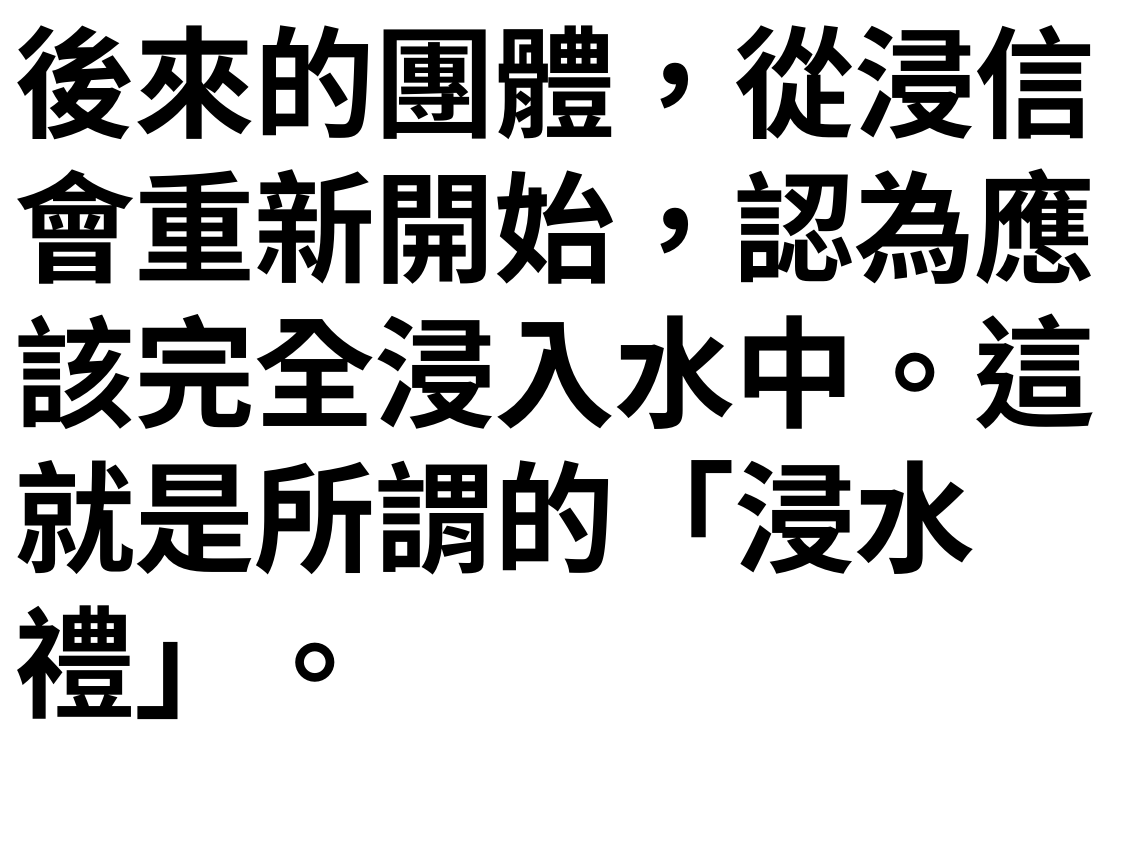

後來的團體，從浸信會重新開始，認為應該完全浸入水中。這就是所謂的「浸水禮」。